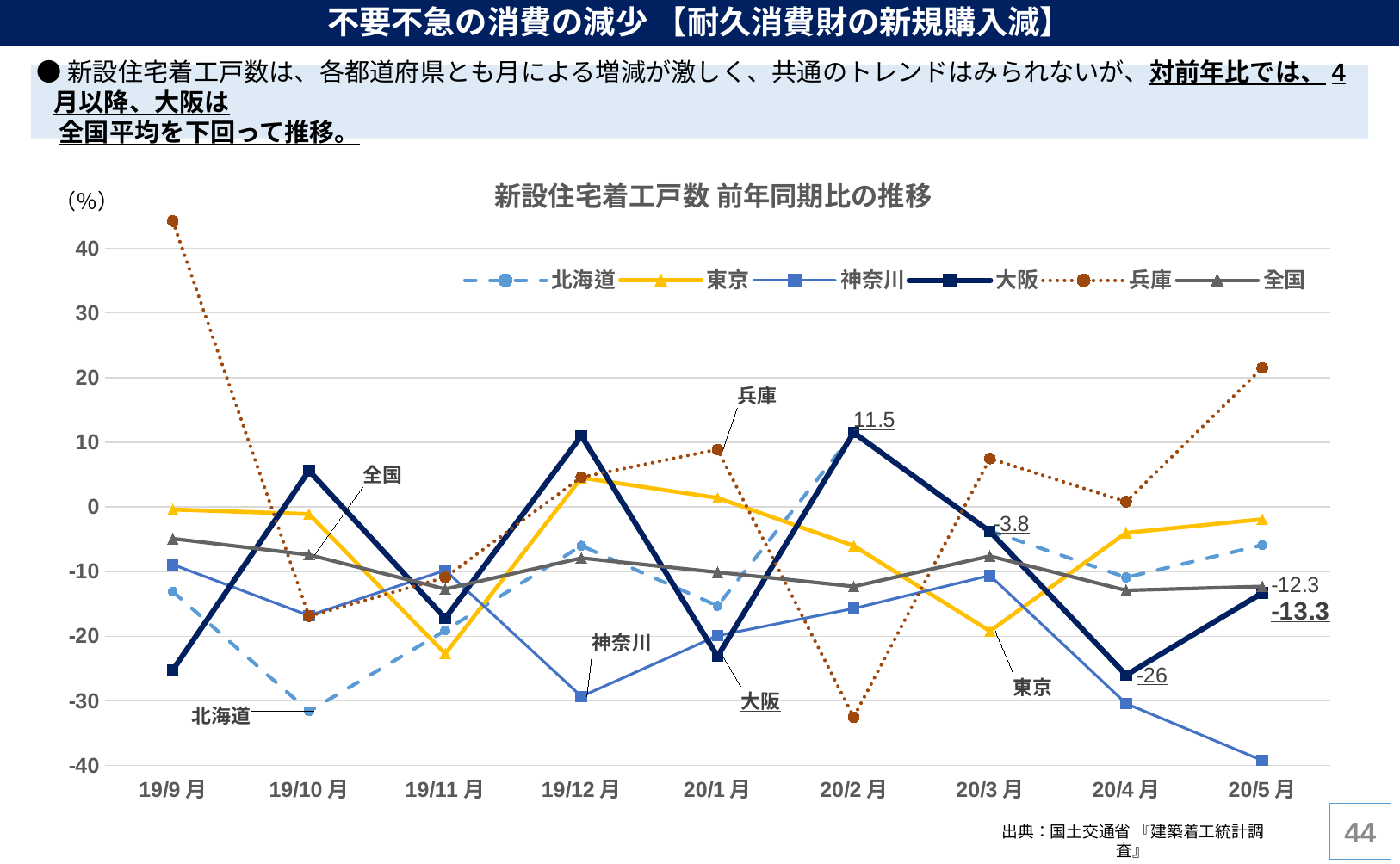

不要不急の消費の減少 【耐久消費財の新規購入減】
 ●新設住宅着工戸数は、各都道府県とも月による増減が激しく、共通のトレンドはみられないが、対前年比では、4月以降、大阪は
    全国平均を下回って推移。

### Chart: 新設住宅着工戸数 前年同期比の推移

| Category | 北海道 | 東京 | 神奈川 | 大阪 | 兵庫 | 全国 |
|---|---|---|---|---|---|---|
| 19/9月 | -13.1 | -0.4 | -8.9 | -25.2 | 44.2 | -4.9 |
| 19/10月 | -31.6 | -1.1 | -16.8 | 5.6 | -16.9 | -7.4 |
| 19/11月 | -19.1 | -22.7 | -9.8 | -17.2 | -10.9 | -12.7 |
| 19/12月 | -6.0 | 4.5 | -29.3 | 11.0 | 4.6 | -7.9 |
| 20/1月 | -15.3 | 1.4 | -19.9 | -23.1 | 8.9 | -10.1 |
| 20/2月 | 11.4 | -6.0 | -15.7 | 11.5 | -32.5 | -12.3 |
| 20/3月 | -3.7 | -19.2 | -10.6 | -3.8 | 7.5 | -7.6 |
| 20/4月 | -10.9 | -4.0 | -30.4 | -26.0 | 0.8 | -12.9 |
| 20/5月 | -5.9 | -1.9 | -39.2 | -13.3 | 21.5 | -12.3 |
44
出典：国土交通省 『建築着工統計調査』